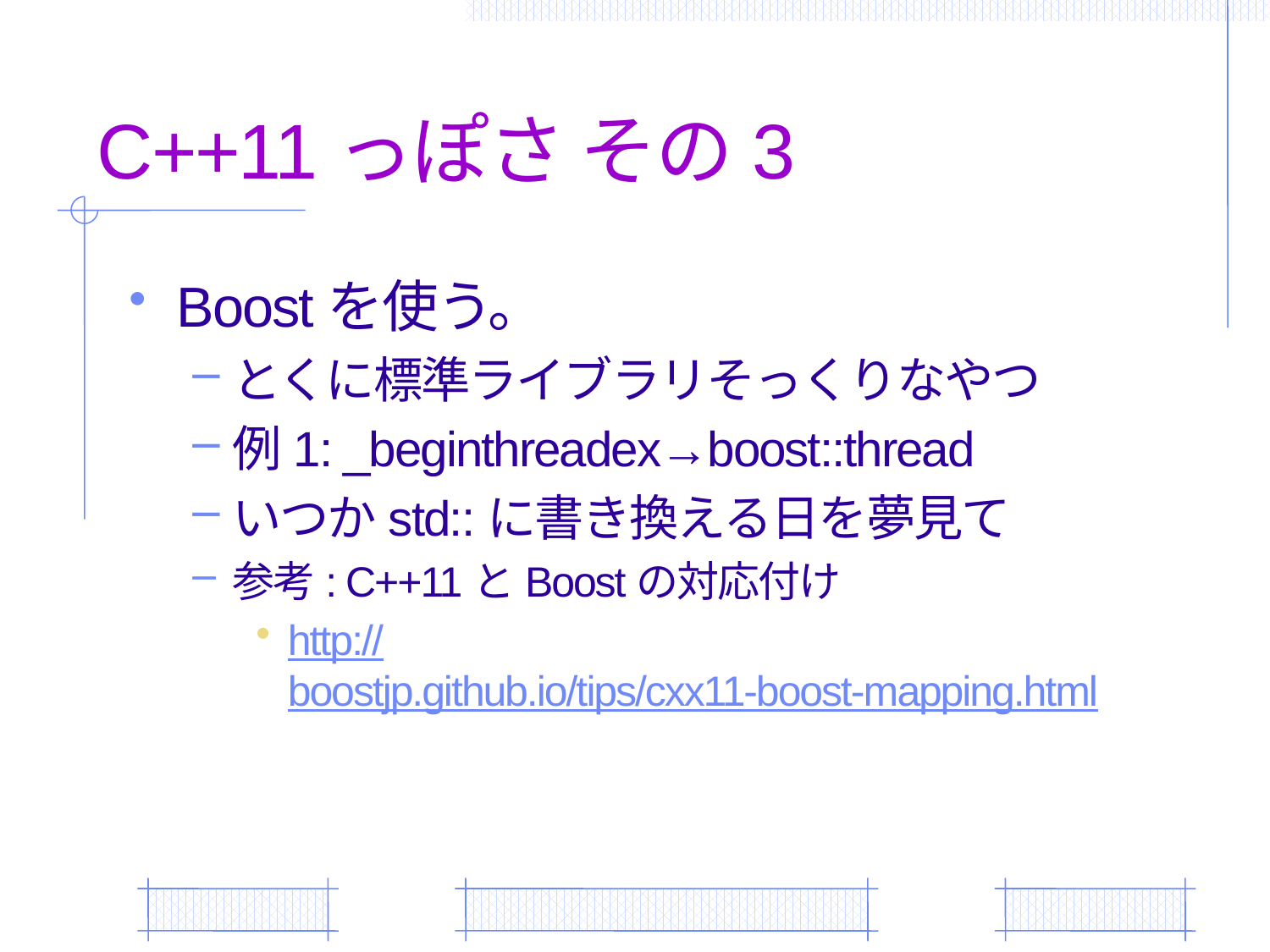

# C++11っぽさ その3
Boostを使う。
とくに標準ライブラリそっくりなやつ
例1: _beginthreadex→boost::thread
いつかstd::に書き換える日を夢見て
参考: C++11とBoostの対応付け
http://boostjp.github.io/tips/cxx11-boost-mapping.html